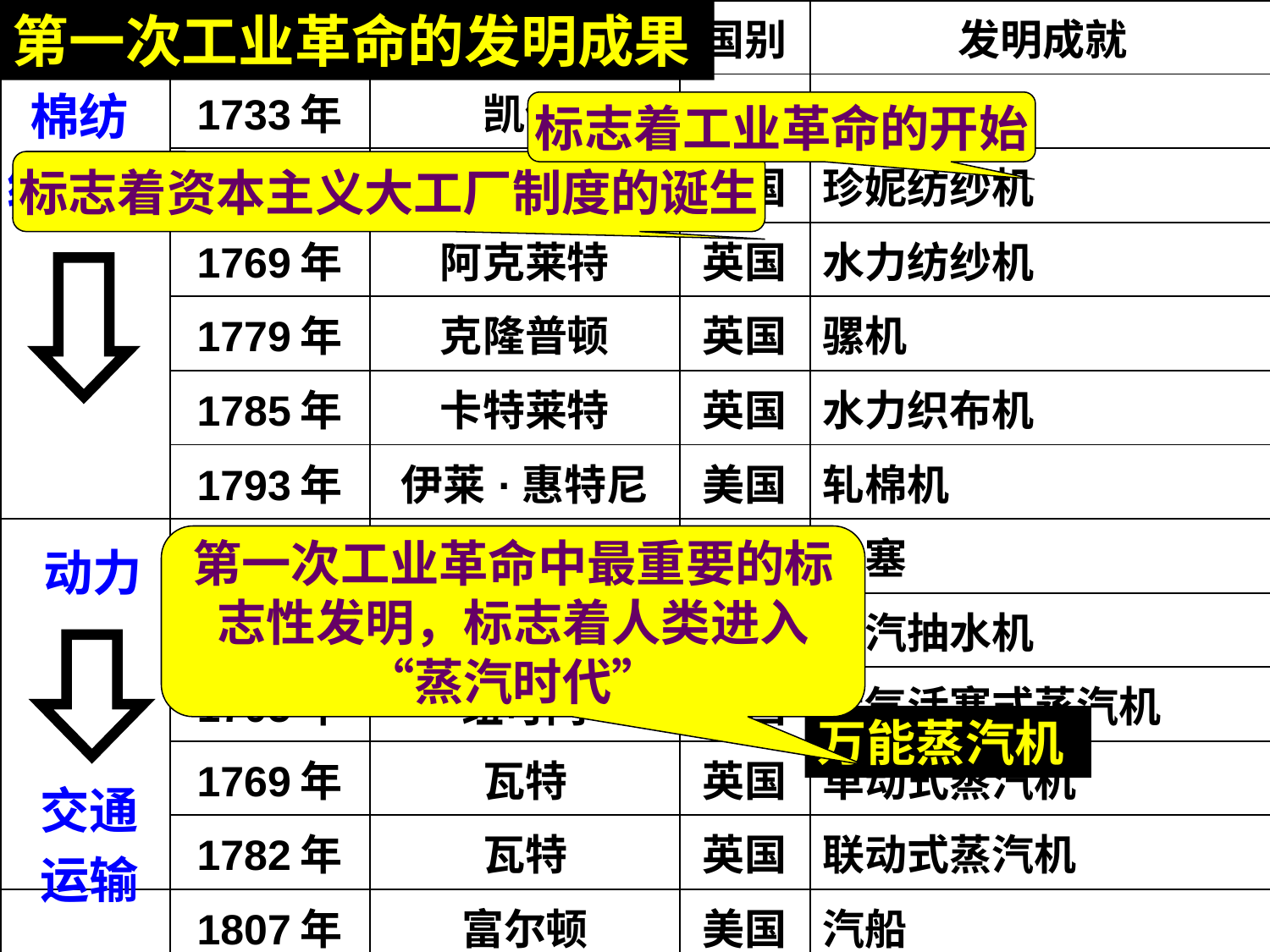

第一次工业革命的发明成果
| 领域 | 时间 | 发明者 | 国别 | 发明成就 |
| --- | --- | --- | --- | --- |
|  | 1733年 | 凯伊 | 英国 | 飞梭 |
|  | 1765年 | 哈格里夫斯 | 英国 | 珍妮纺纱机 |
|  | 1769年 | 阿克莱特 | 英国 | 水力纺纱机 |
|  | 1779年 | 克隆普顿 | 英国 | 骡机 |
|  | 1785年 | 卡特莱特 | 英国 | 水力织布机 |
|  | 1793年 | 伊莱·惠特尼 | 美国 | 轧棉机 |
|  | 1690年 | 巴本 | 法国 | 活塞 |
|  | 1696年 | 塞维利 | 英国 | 蒸汽抽水机 |
|  | 1705年 | 纽可门 | 英国 | 大气活塞式蒸汽机 |
|  | 1769年 | 瓦特 | 英国 | 单动式蒸汽机 |
|  | 1782年 | 瓦特 | 英国 | 联动式蒸汽机 |
|  | 1807年 | 富尔顿 | 美国 | 汽船 |
|  | 1814年 | 史蒂芬孙 | 英国 | 蒸汽机车 |
棉纺
织业
标志着工业革命的开始

标志着资本主义大工厂制度的诞生

第一次工业革命中最重要的标志性发明，标志着人类进入“蒸汽时代”
动力

万能蒸汽机
交通
运输